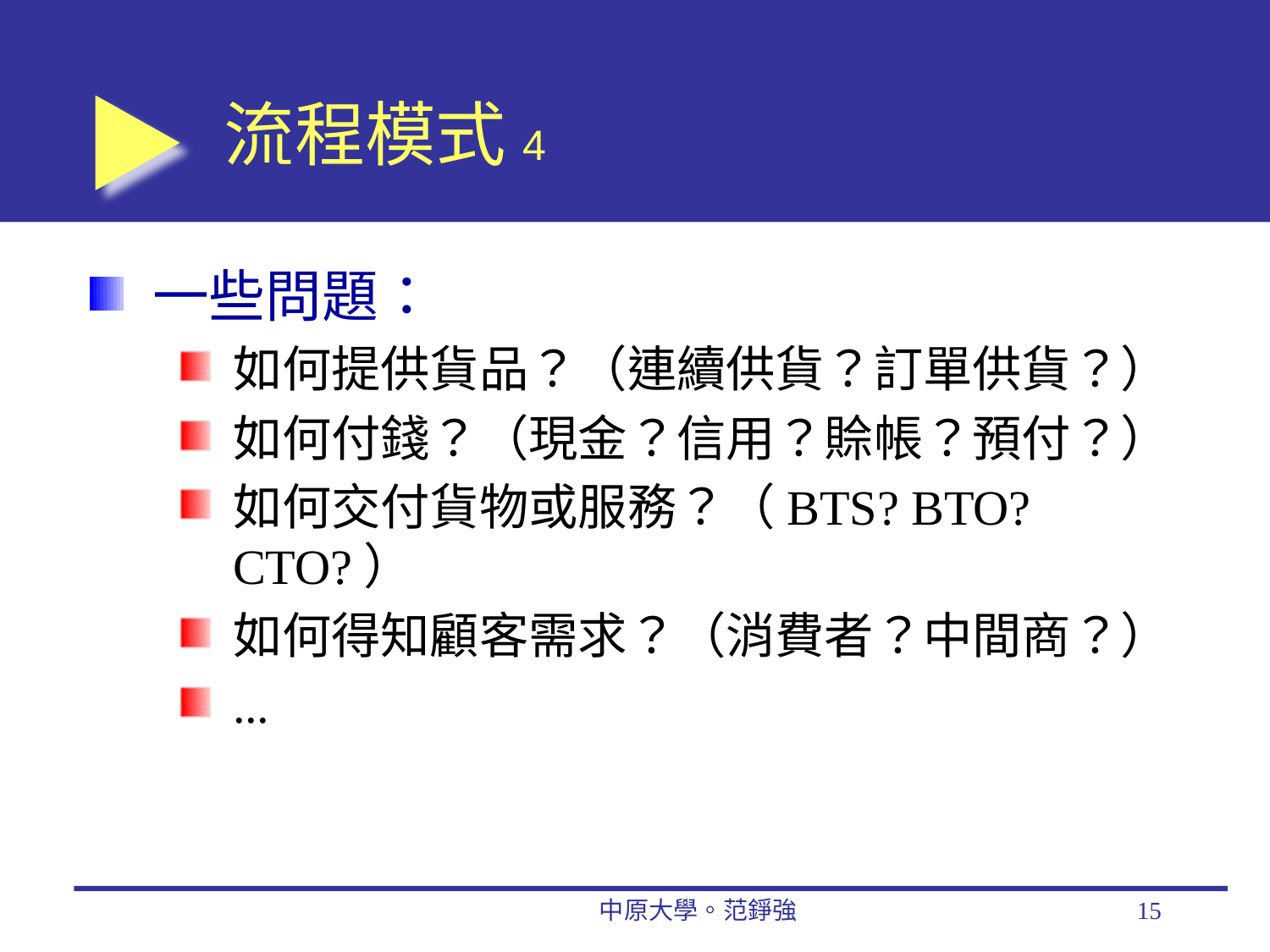

# 流程模式4
一些問題：
如何提供貨品？（連續供貨？訂單供貨？）
如何付錢？（現金？信用？賒帳？預付？）
如何交付貨物或服務？（BTS? BTO? CTO?）
如何得知顧客需求？（消費者？中間商？）
...
中原大學。范錚強
15